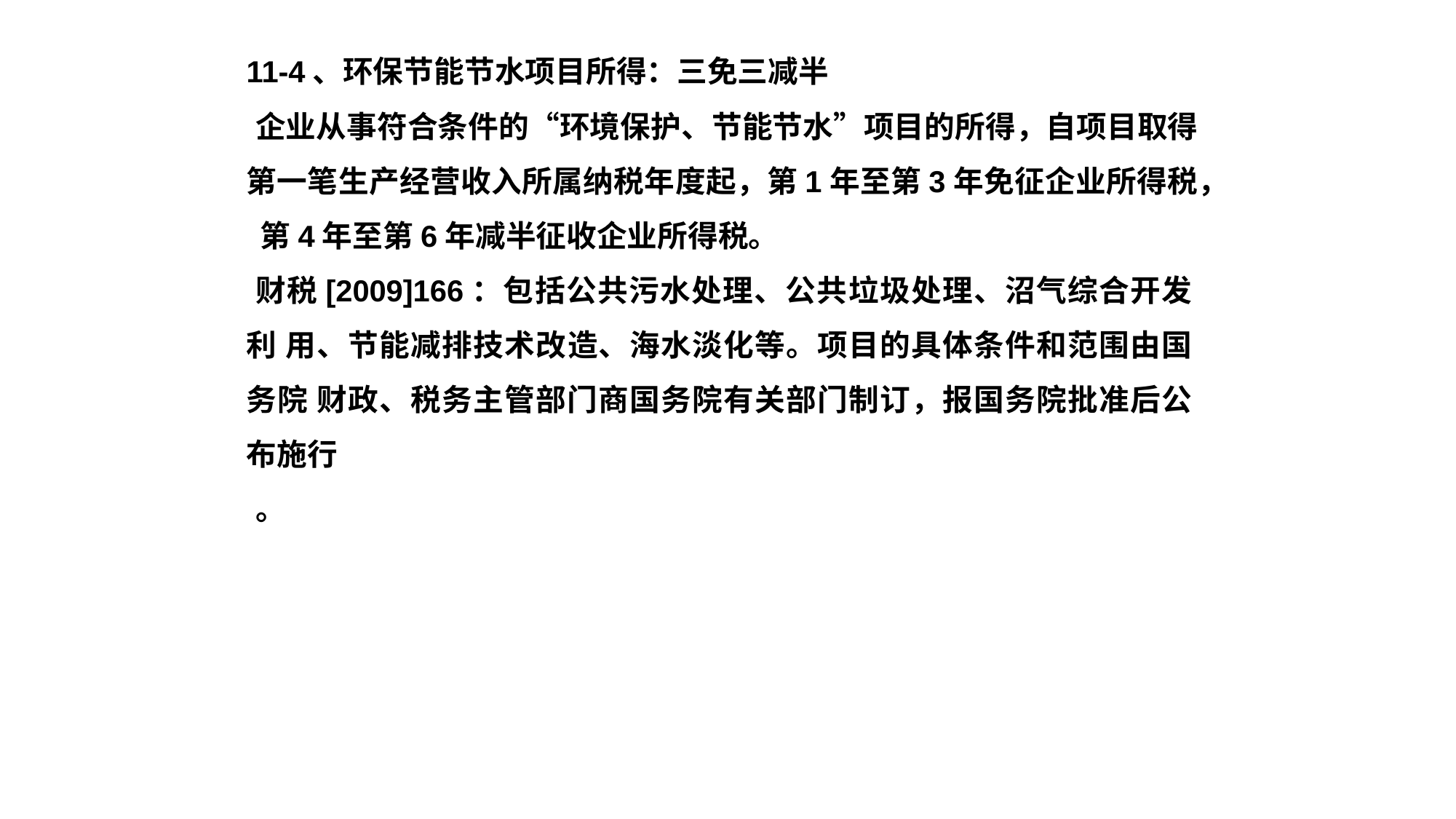

11-4、环保节能节水项目所得：三免三减半
企业从事符合条件的“环境保护、节能节水”项目的所得，自项目取得 第一笔生产经营收入所属纳税年度起，第1年至第3年免征企业所得税，  第4年至第6年减半征收企业所得税。
财税[2009]166：包括公共污水处理、公共垃圾处理、沼气综合开发利 用、节能减排技术改造、海水淡化等。项目的具体条件和范围由国务院 财政、税务主管部门商国务院有关部门制订，报国务院批准后公布施行
。